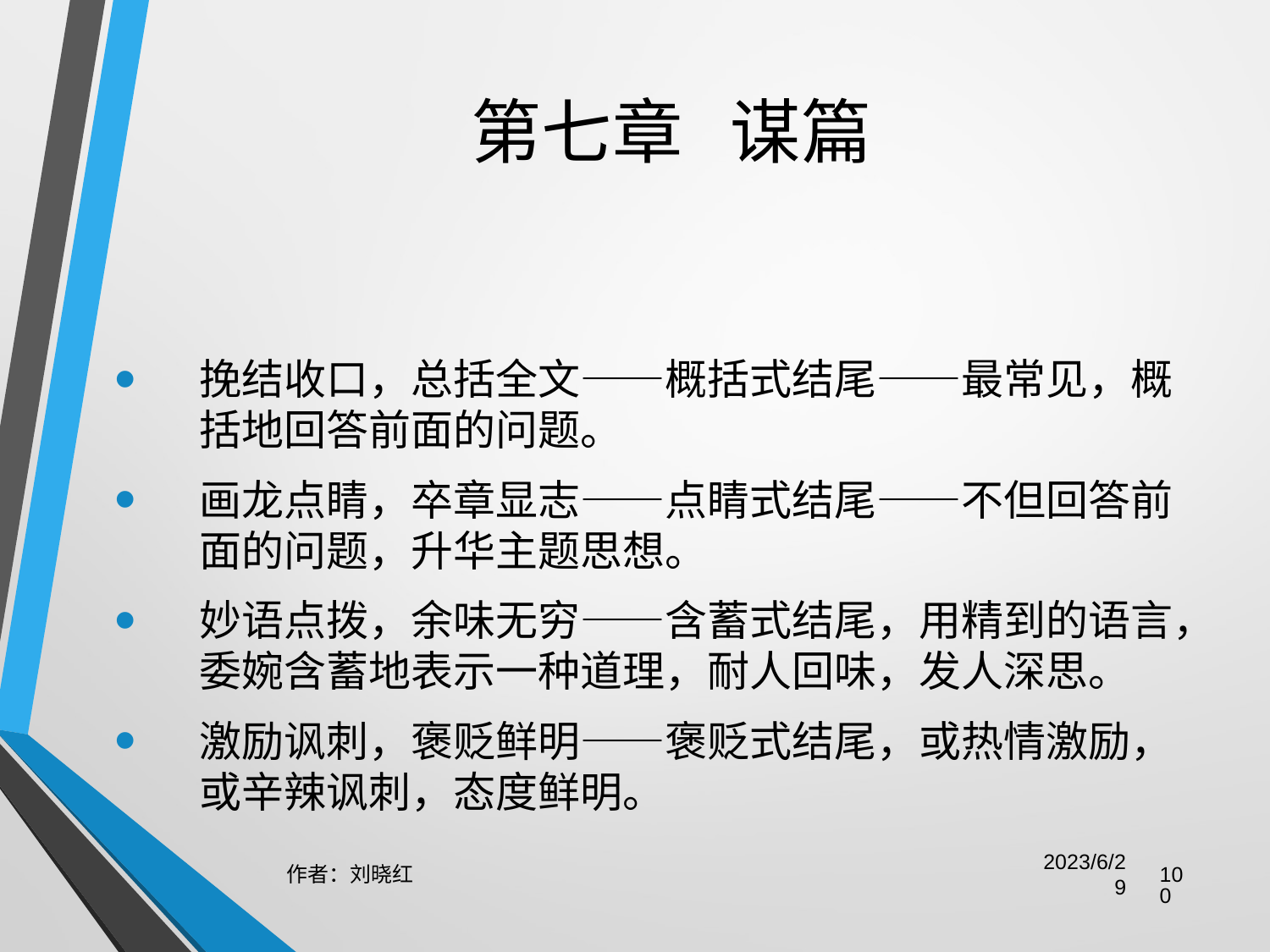

# 第七章   谋篇
挽结收口，总括全文——概括式结尾——最常见，概括地回答前面的问题。
画龙点睛，卒章显志——点睛式结尾——不但回答前面的问题，升华主题思想。
妙语点拨，余味无穷——含蓄式结尾，用精到的语言，委婉含蓄地表示一种道理，耐人回味，发人深思。
激励讽刺，褒贬鲜明——褒贬式结尾，或热情激励，或辛辣讽刺，态度鲜明。
作者：刘晓红
2023/6/29
100